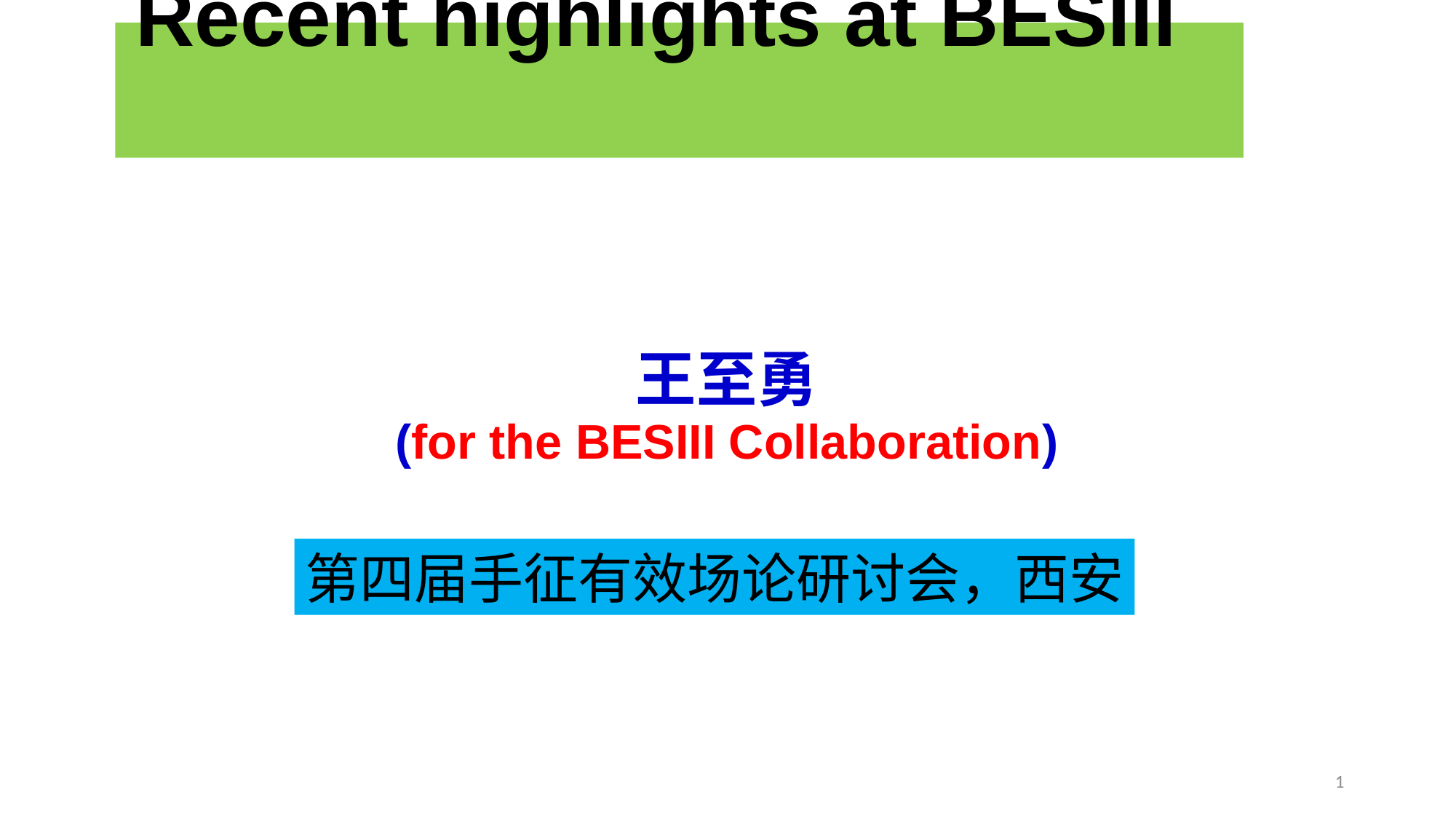

# Recent highlights at BESIII
王至勇
(for the BESIII Collaboration)

第四届手征有效场论研讨会，西安

1